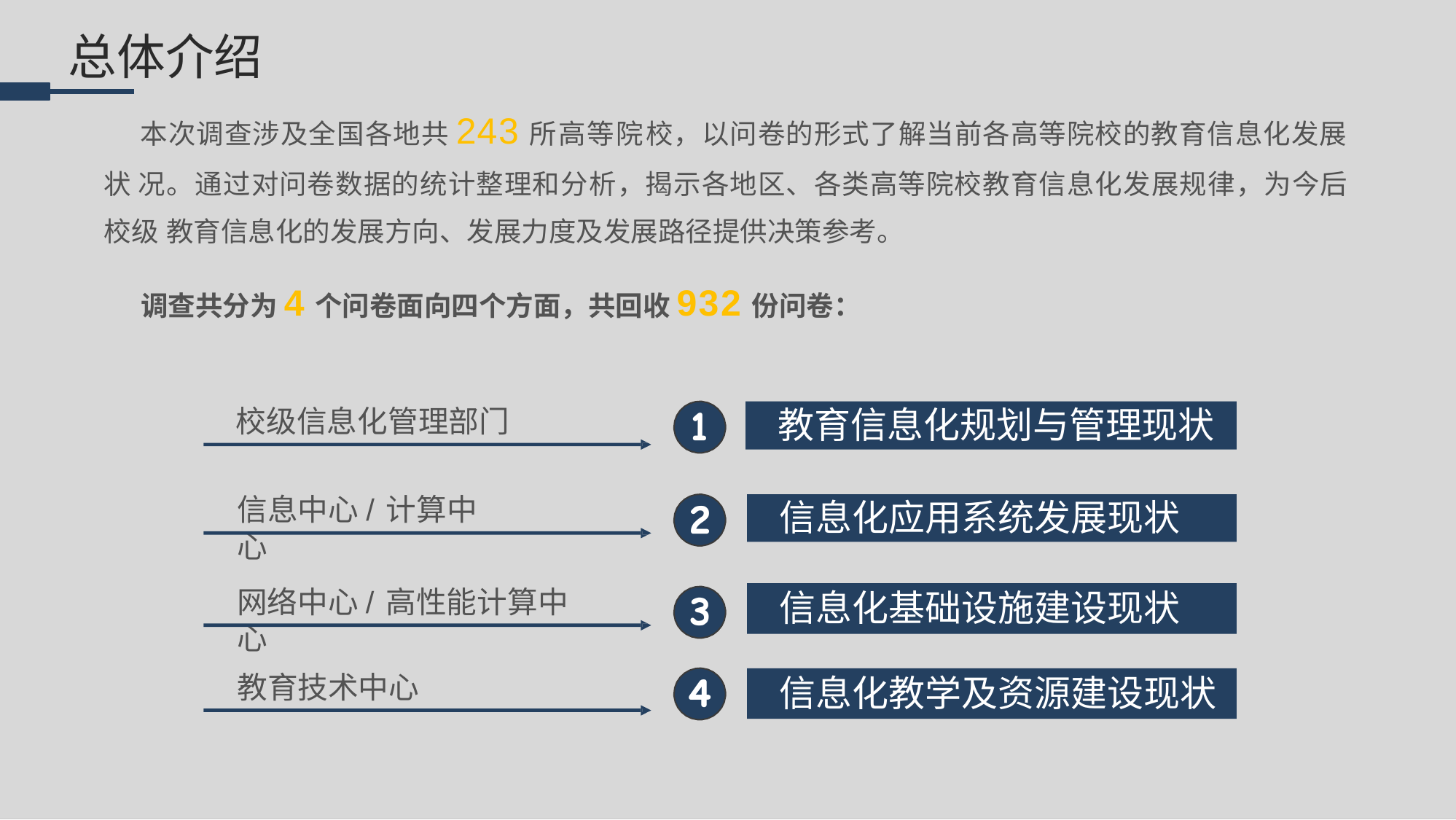

# 总体介绍
本次调查涉及全国各地共243所高等院校，以问卷的形式了解当前各高等院校的教育信息化发展状 况。通过对问卷数据的统计整理和分析，揭示各地区、各类高等院校教育信息化发展规律，为今后校级 教育信息化的发展方向、发展力度及发展路径提供决策参考。

调查共分为4个问卷面向四个方面，共回收932份问卷：

校级信息化管理部门
教育信息化规划与管理现状
1

信息中心/计算中心

信息化应用系统发展现状
2

网络中心/高性能计算中心

信息化基础设施建设现状

3

教育技术中心

信息化教学及资源建设现状
4